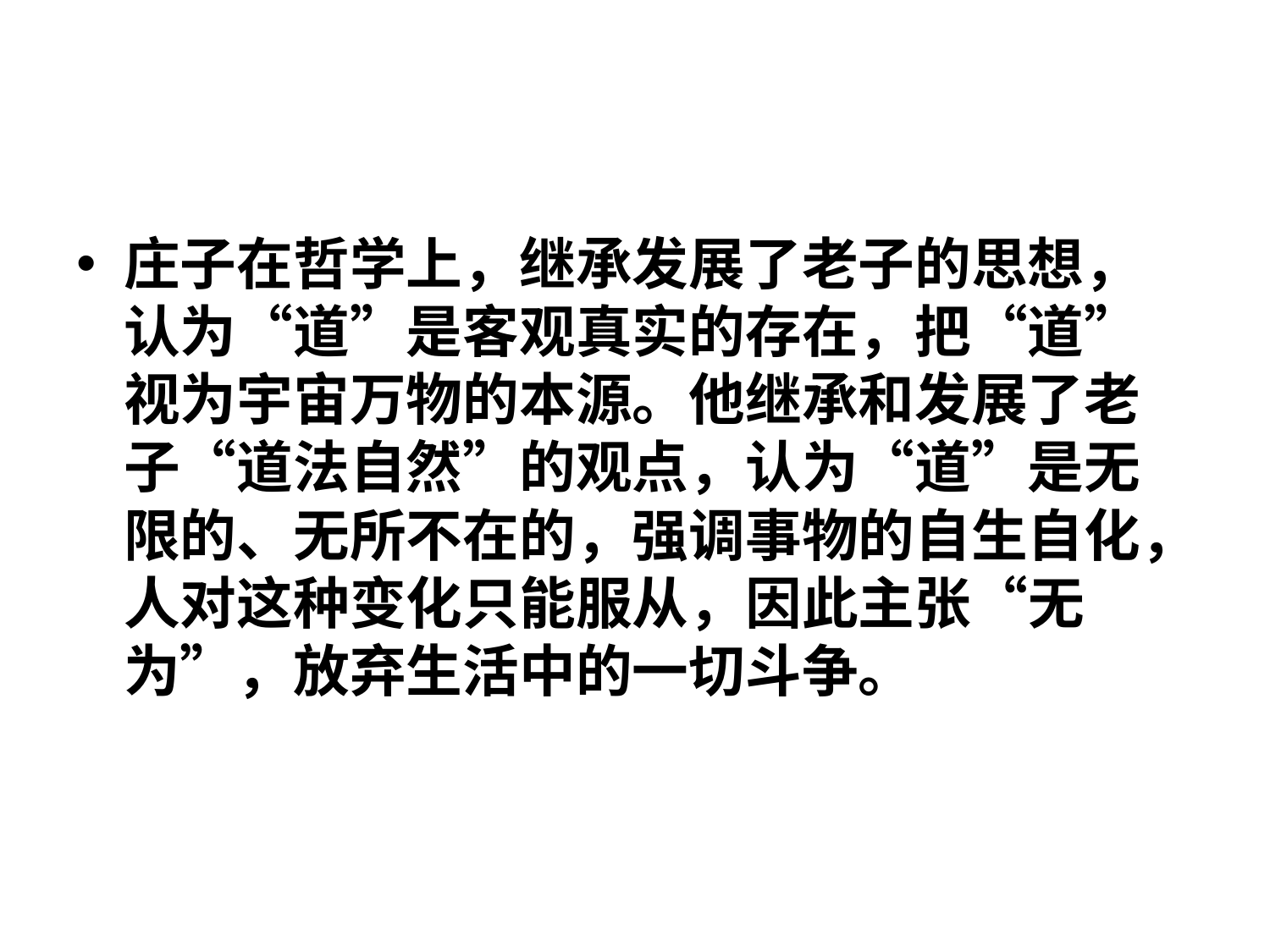

#
庄子在哲学上，继承发展了老子的思想，认为“道”是客观真实的存在，把“道”视为宇宙万物的本源。他继承和发展了老子“道法自然”的观点，认为“道”是无限的、无所不在的，强调事物的自生自化，人对这种变化只能服从，因此主张“无为”，放弃生活中的一切斗争。